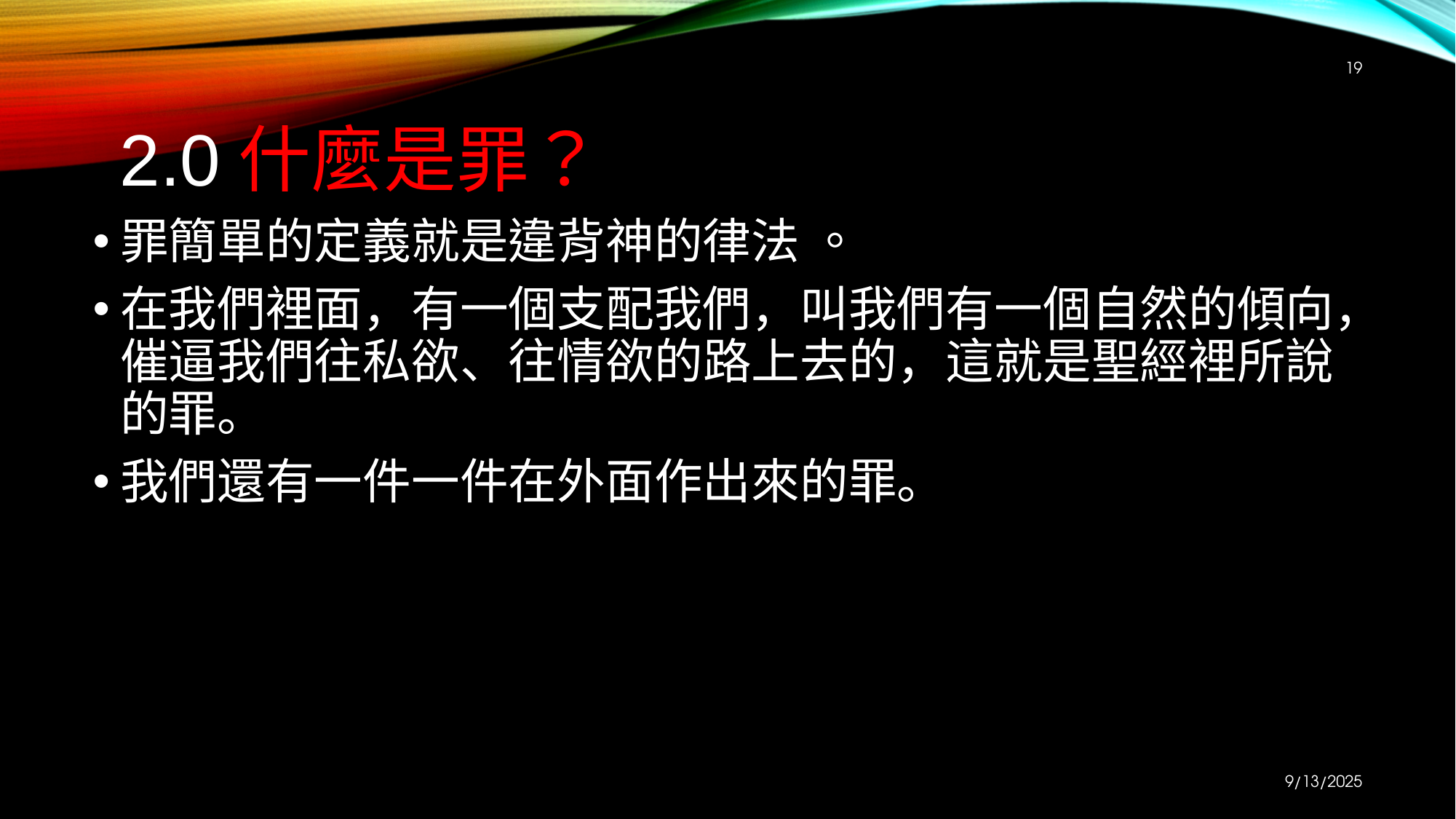

19
# 2.0什麼是罪？
罪簡單的定義就是違背神的律法 。
在我們裡面，有一個支配我們，叫我們有一個自然的傾向，催逼我們往私欲、往情欲的路上去的，這就是聖經裡所說的罪。
我們還有一件一件在外面作出來的罪。

9/13/2025